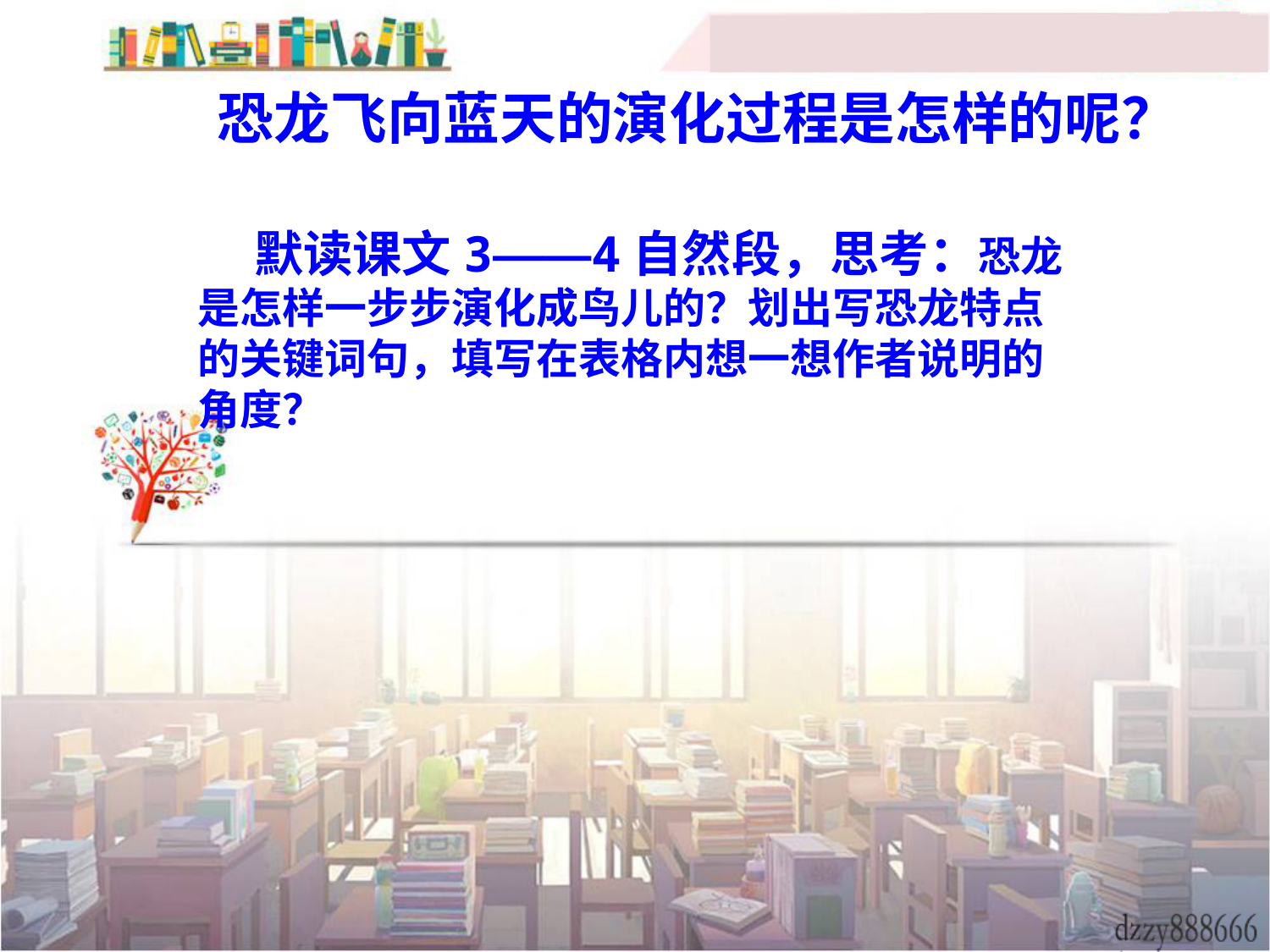

恐龙飞向蓝天的演化过程是怎样的呢？
    默读课文3——4自然段，思考：恐龙是怎样一步步演化成鸟儿的？划出写恐龙特点的关键词句，填写在表格内想一想作者说明的角度？